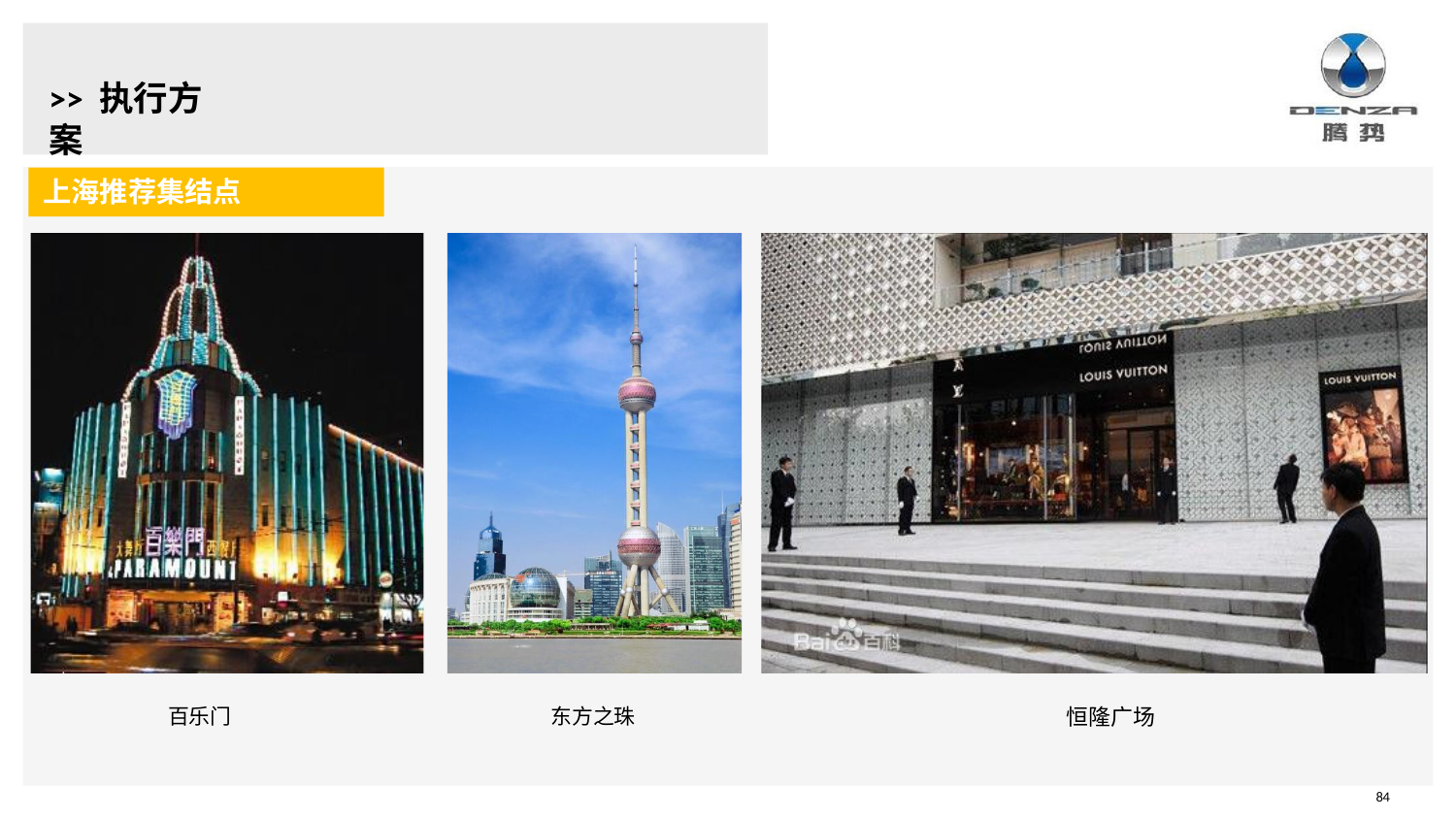

# >> 执行方案

上海推荐集结点

百乐门
东方之珠
恒隆广场
84